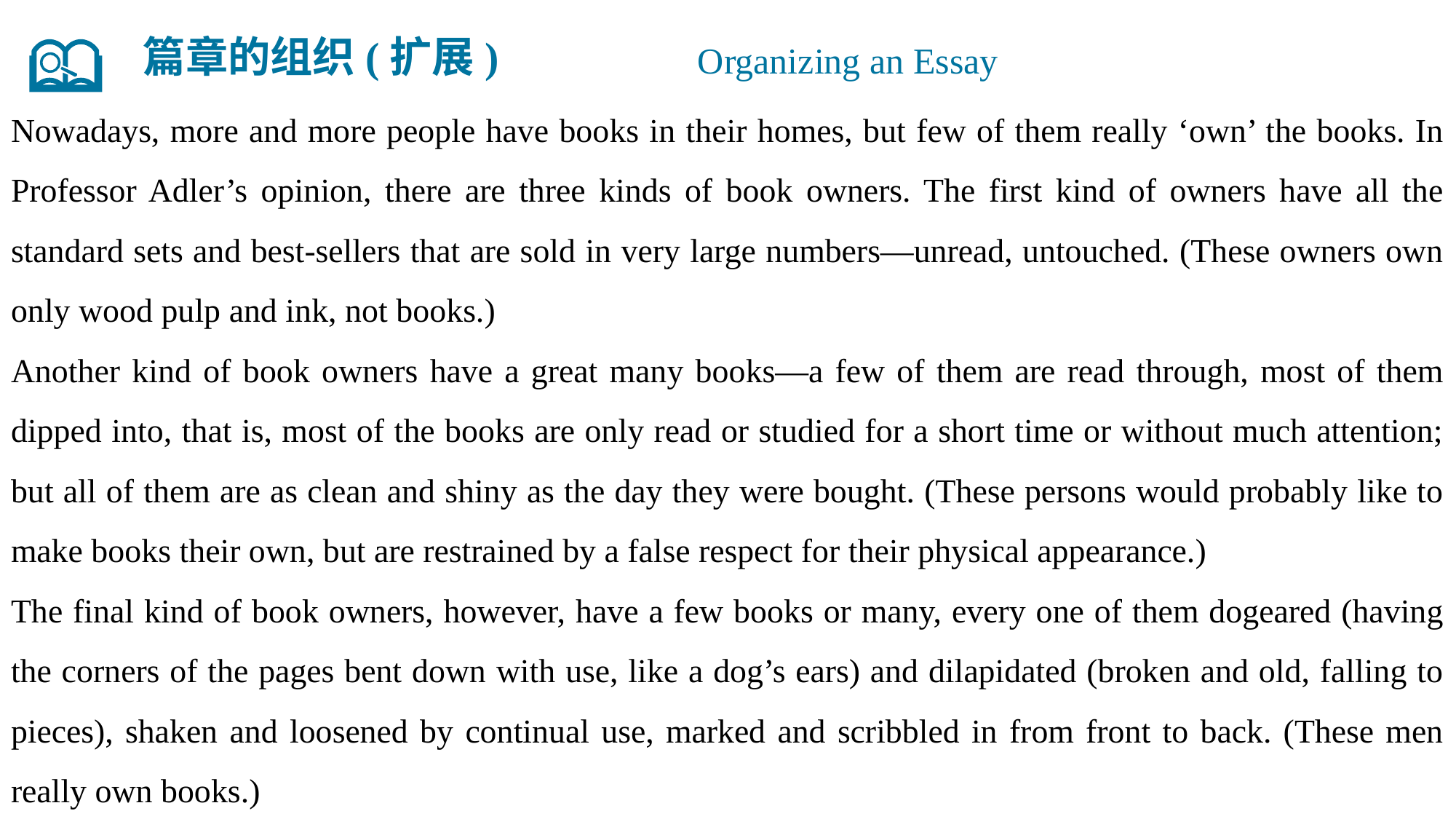

篇章的组织(扩展)
Organizing an Essay
Nowadays, more and more people have books in their homes, but few of them really ‘own’ the books. In Professor Adler’s opinion, there are three kinds of book owners. The first kind of owners have all the standard sets and best-sellers that are sold in very large numbers—unread, untouched. (These owners own only wood pulp and ink, not books.)
Another kind of book owners have a great many books—a few of them are read through, most of them dipped into, that is, most of the books are only read or studied for a short time or without much attention; but all of them are as clean and shiny as the day they were bought. (These persons would probably like to make books their own, but are restrained by a false respect for their physical appearance.)
The final kind of book owners, however, have a few books or many, every one of them dogeared (having the corners of the pages bent down with use, like a dog’s ears) and dilapidated (broken and old, falling to pieces), shaken and loosened by continual use, marked and scribbled in from front to back. (These men really own books.)